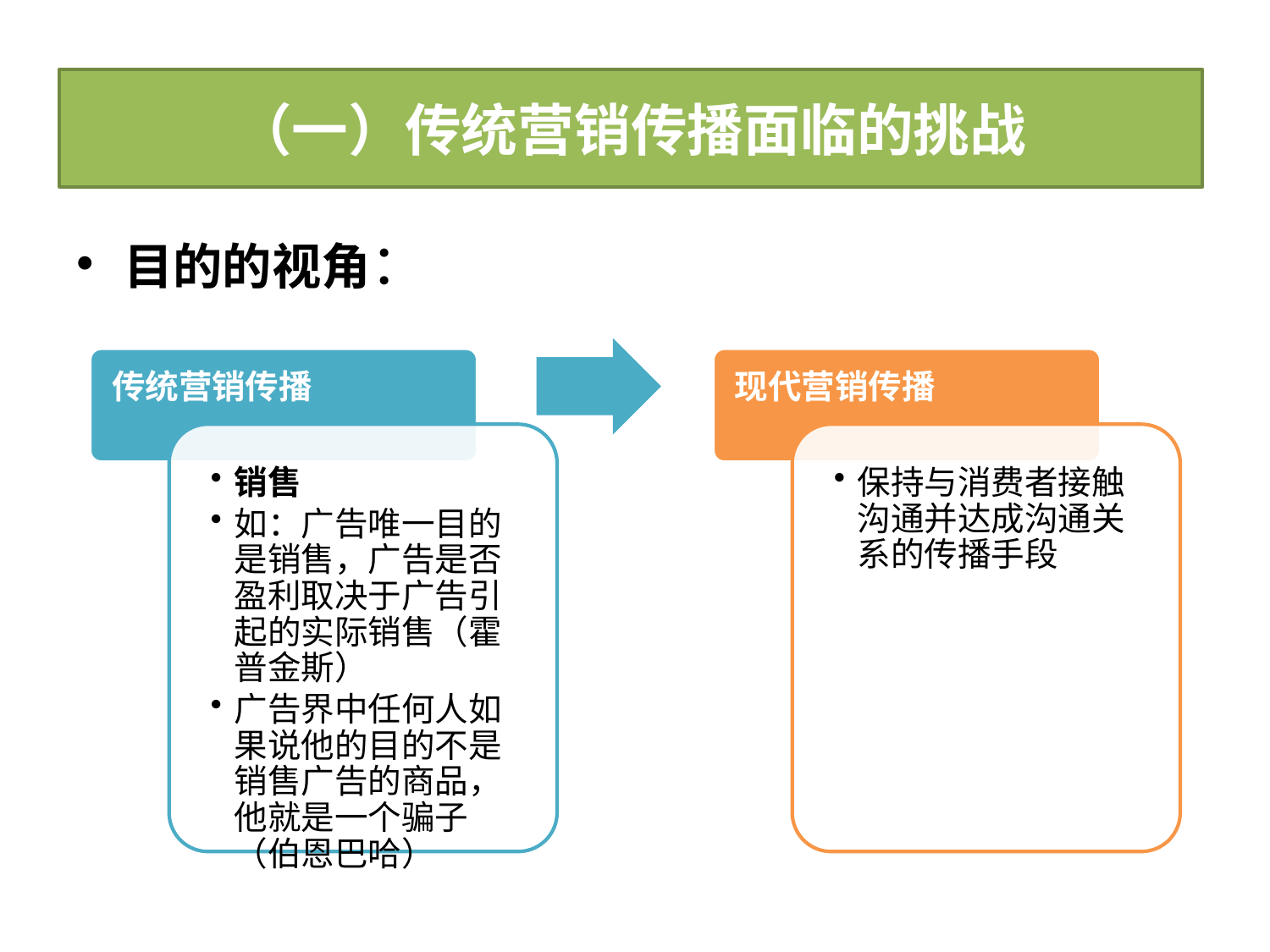

# （一）传统营销传播面临的挑战
目的的视角：
传统营销传播
销售
如：广告唯一目的是销售，广告是否盈利取决于广告引起的实际销售（霍普金斯）
广告界中任何人如果说他的目的不是销售广告的商品，他就是一个骗子（伯恩巴哈）

现代营销传播
保持与消费者接触沟通并达成沟通关系的传播手段